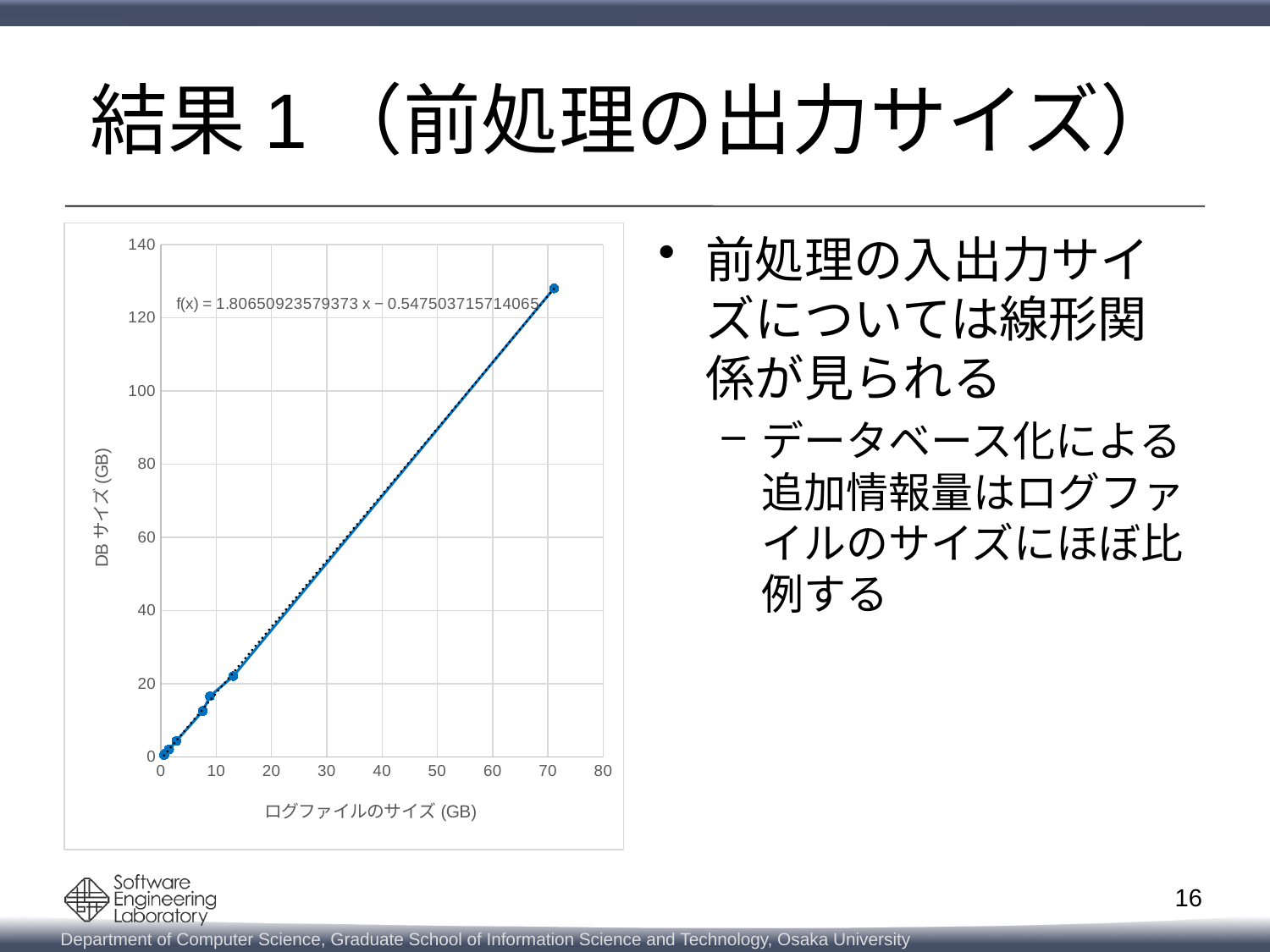

# 結果1（前処理の出力サイズ）

### Chart

| Category |  |
|---|---|
前処理の入出力サイズについては線形関係が見られる
データベース化による追加情報量はログファイルのサイズにほぼ比例する

16